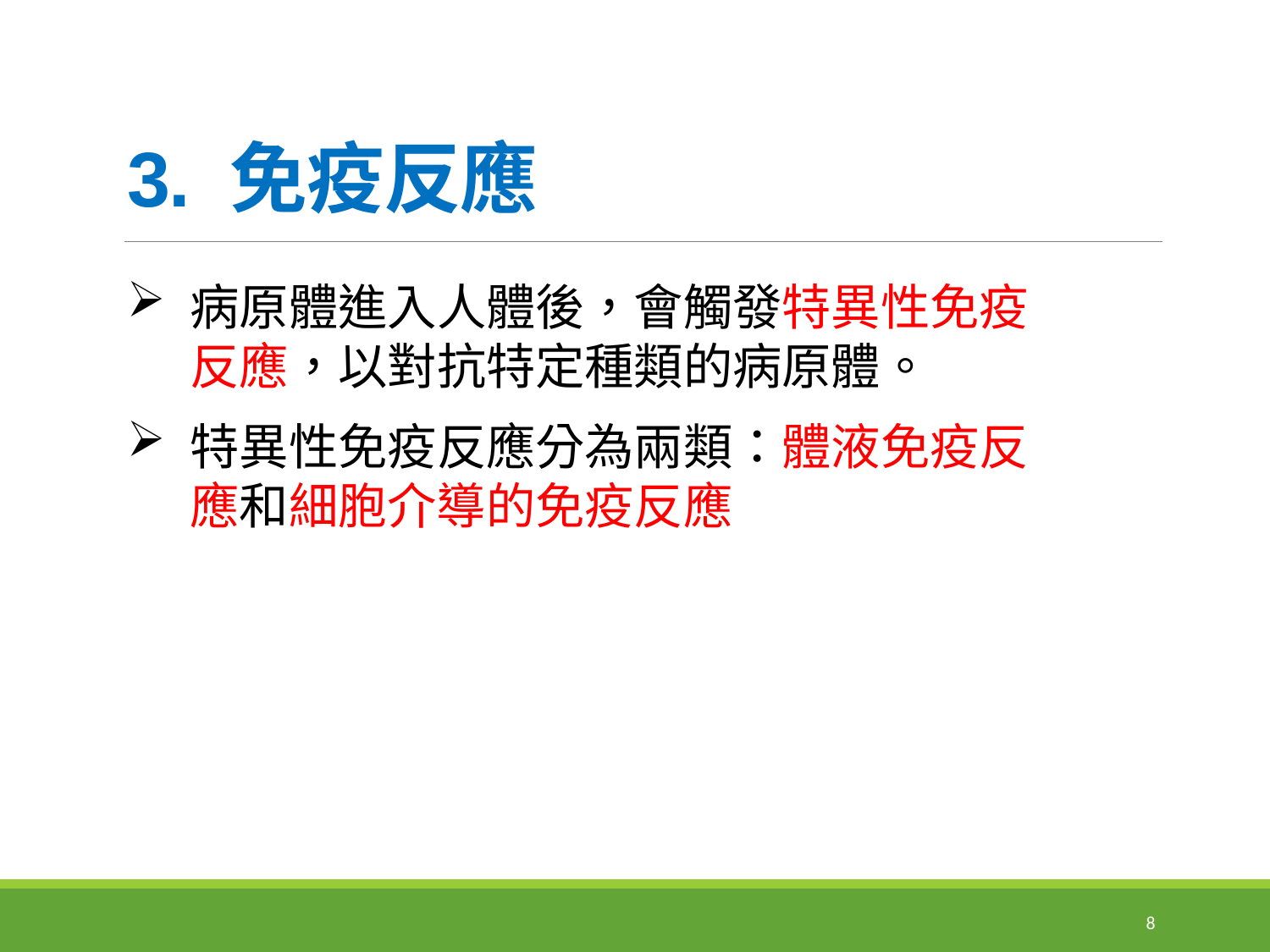

# 3. 免疫反應
病原體進入人體後，會觸發特異性免疫反應，以對抗特定種類的病原體。
特異性免疫反應分為兩類：體液免疫反應和細胞介導的免疫反應
8